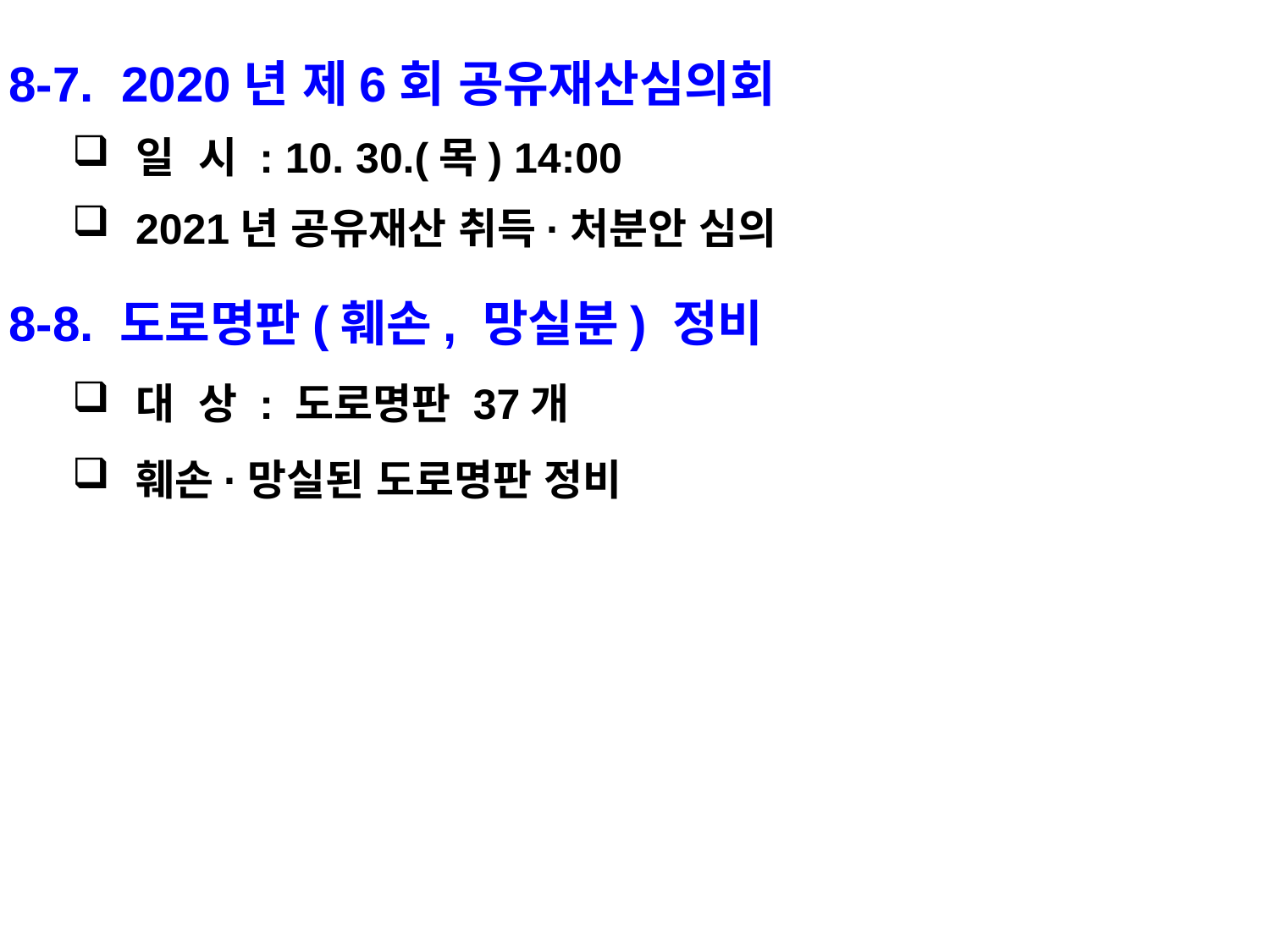

8-7.  2020년 제6회 공유재산심의회
일  시 : 10. 30.(목) 14:00
2021년 공유재산 취득·처분안 심의
8-8. 도로명판(훼손, 망실분) 정비
대  상 : 도로명판 37개
훼손·망실된 도로명판 정비